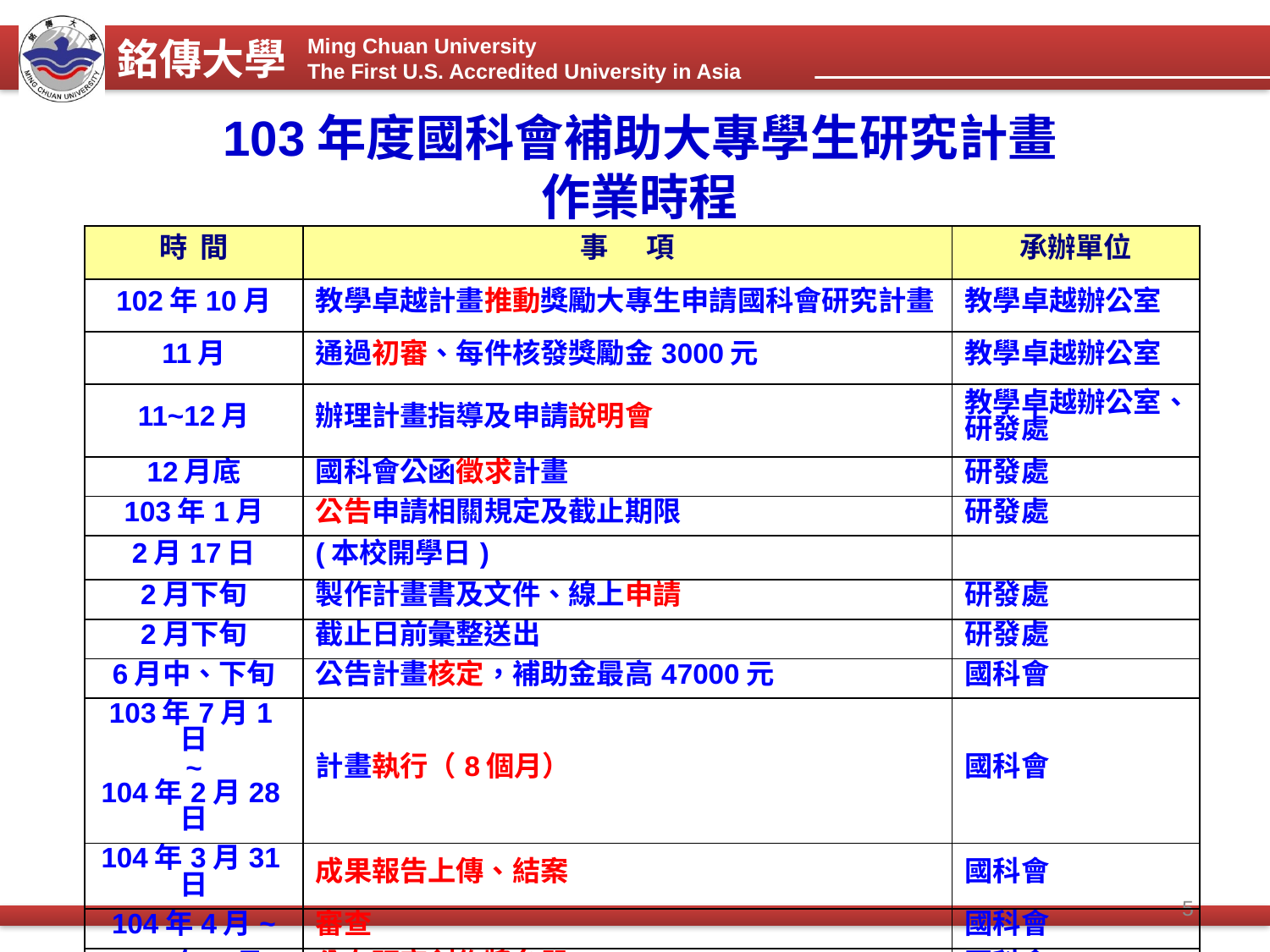

103年度國科會補助大專學生研究計畫
作業時程
| 時 間 | 事 項 | 承辦單位 |
| --- | --- | --- |
| 102年10月 | 教學卓越計畫推動獎勵大專生申請國科會研究計畫 | 教學卓越辦公室 |
| 11月 | 通過初審、每件核發獎勵金3000元 | 教學卓越辦公室 |
| 11~12月 | 辦理計畫指導及申請說明會 | 教學卓越辦公室、研發處 |
| 12月底 | 國科會公函徵求計畫 | 研發處 |
| 103年1月 | 公告申請相關規定及截止期限 | 研發處 |
| 2月17日 | (本校開學日) |  |
| 2月下旬 | 製作計畫書及文件、線上申請 | 研發處 |
| 2月下旬 | 截止日前彙整送出 | 研發處 |
| 6月中、下旬 | 公告計畫核定，補助金最高47000元 | 國科會 |
| 103年7月1日 ~ 104年2月28日 | 計畫執行（8個月） | 國科會 |
| 104年3月31日 | 成果報告上傳、結案 | 國科會 |
| 104年4月~ | 審查 | 國科會 |
| 104年7月 | 公布研究創作獎名單 | 國科會 |
5